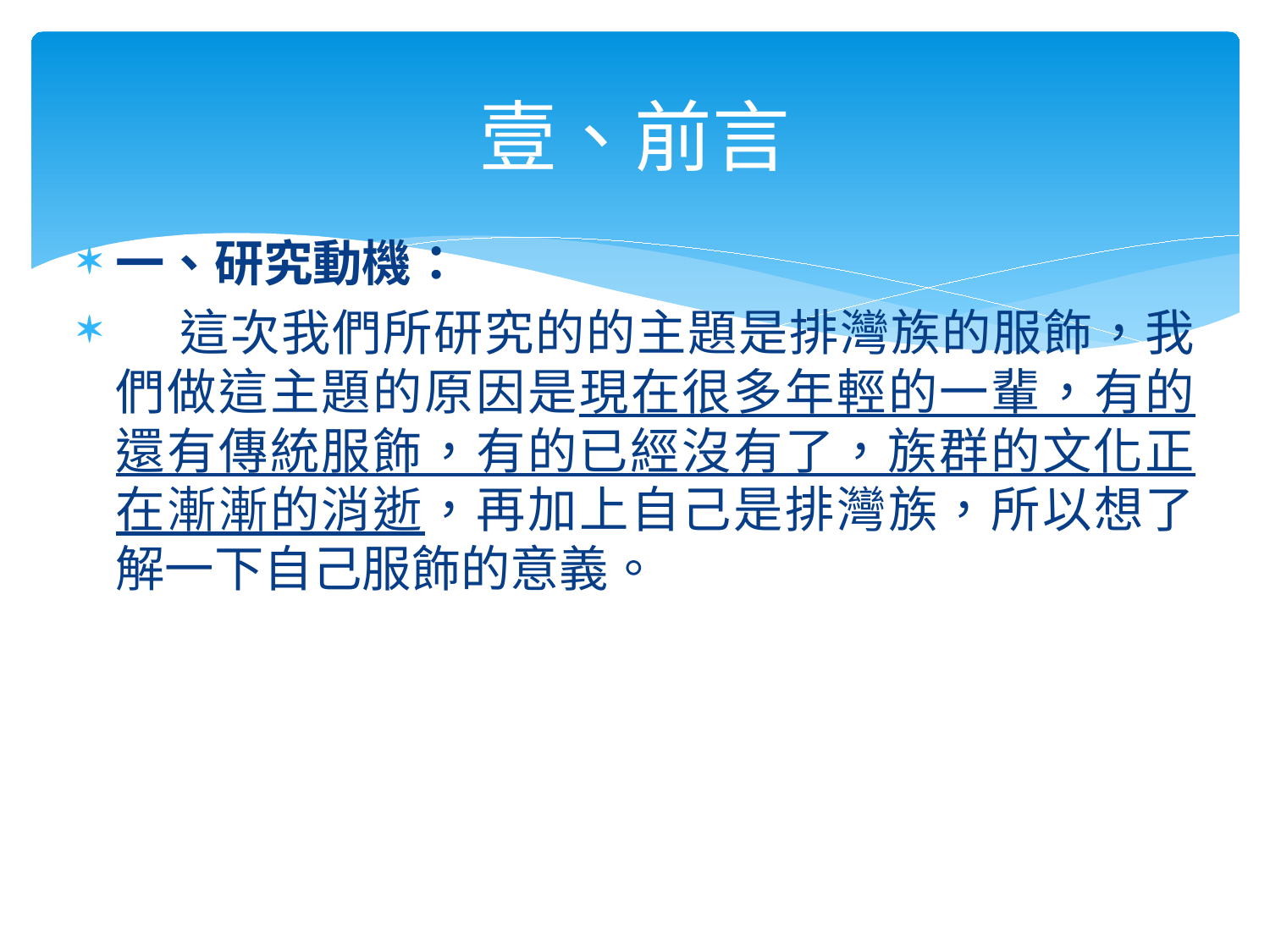

# 壹、前言
一、研究動機：
    這次我們所研究的的主題是排灣族的服飾，我們做這主題的原因是現在很多年輕的一輩，有的還有傳統服飾，有的已經沒有了，族群的文化正在漸漸的消逝，再加上自己是排灣族，所以想了解一下自己服飾的意義。